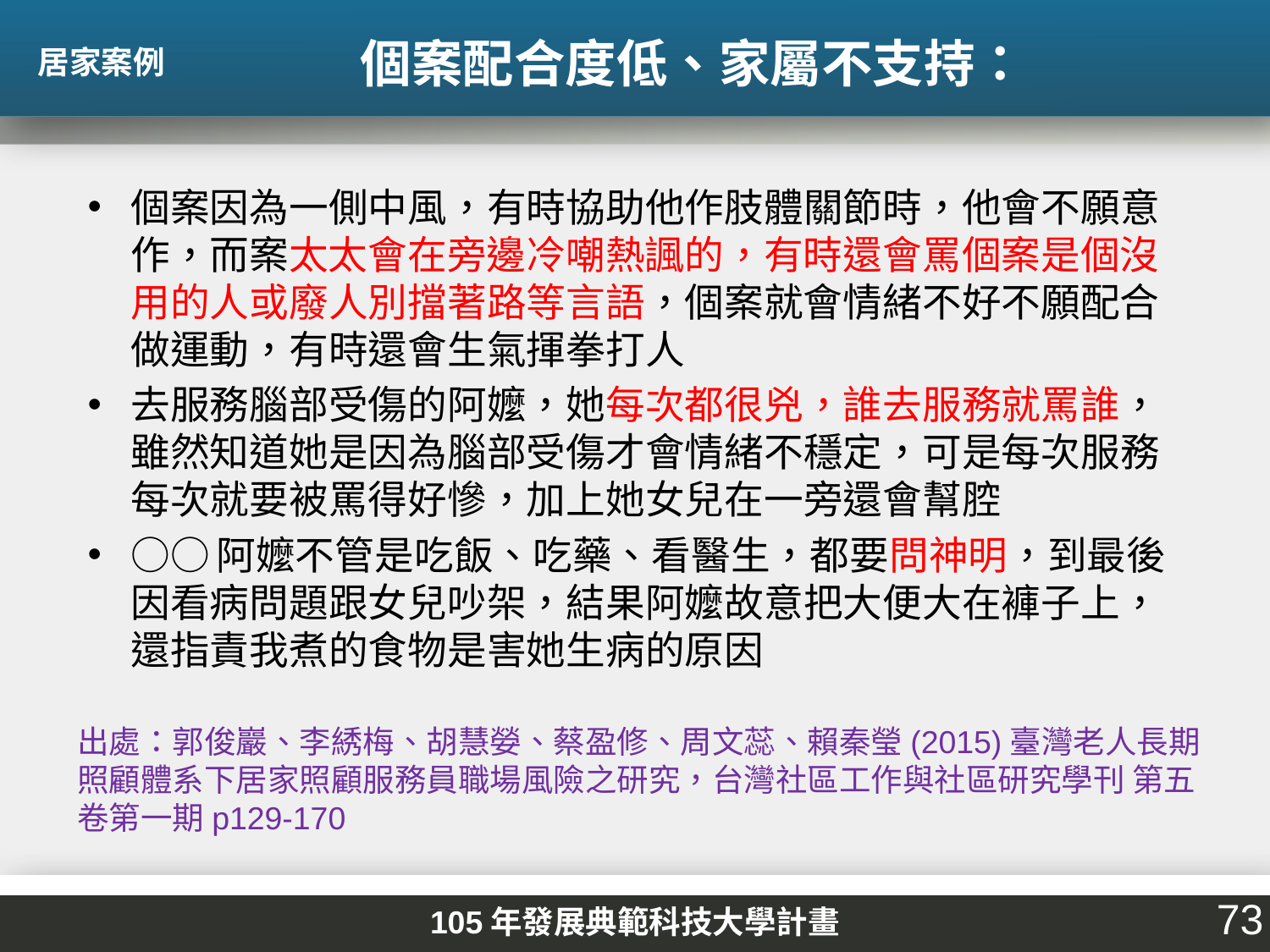

個案配合度低、家屬不支持：
居家案例
個案因為一側中風，有時協助他作肢體關節時，他會不願意作，而案太太會在旁邊冷嘲熱諷的，有時還會罵個案是個沒用的人或廢人別擋著路等言語，個案就會情緒不好不願配合做運動，有時還會生氣揮拳打人
去服務腦部受傷的阿嬤，她每次都很兇，誰去服務就罵誰，雖然知道她是因為腦部受傷才會情緒不穩定，可是每次服務每次就要被罵得好慘，加上她女兒在一旁還會幫腔
○○阿嬤不管是吃飯、吃藥、看醫生，都要問神明，到最後因看病問題跟女兒吵架，結果阿嬤故意把大便大在褲子上，還指責我煮的食物是害她生病的原因

出處：郭俊巖、李綉梅、胡慧嫈、蔡盈修、周文蕊、賴秦瑩(2015)臺灣老人長期照顧體系下居家照顧服務員職場風險之研究，台灣社區工作與社區研究學刊 第五卷第一期p129-170